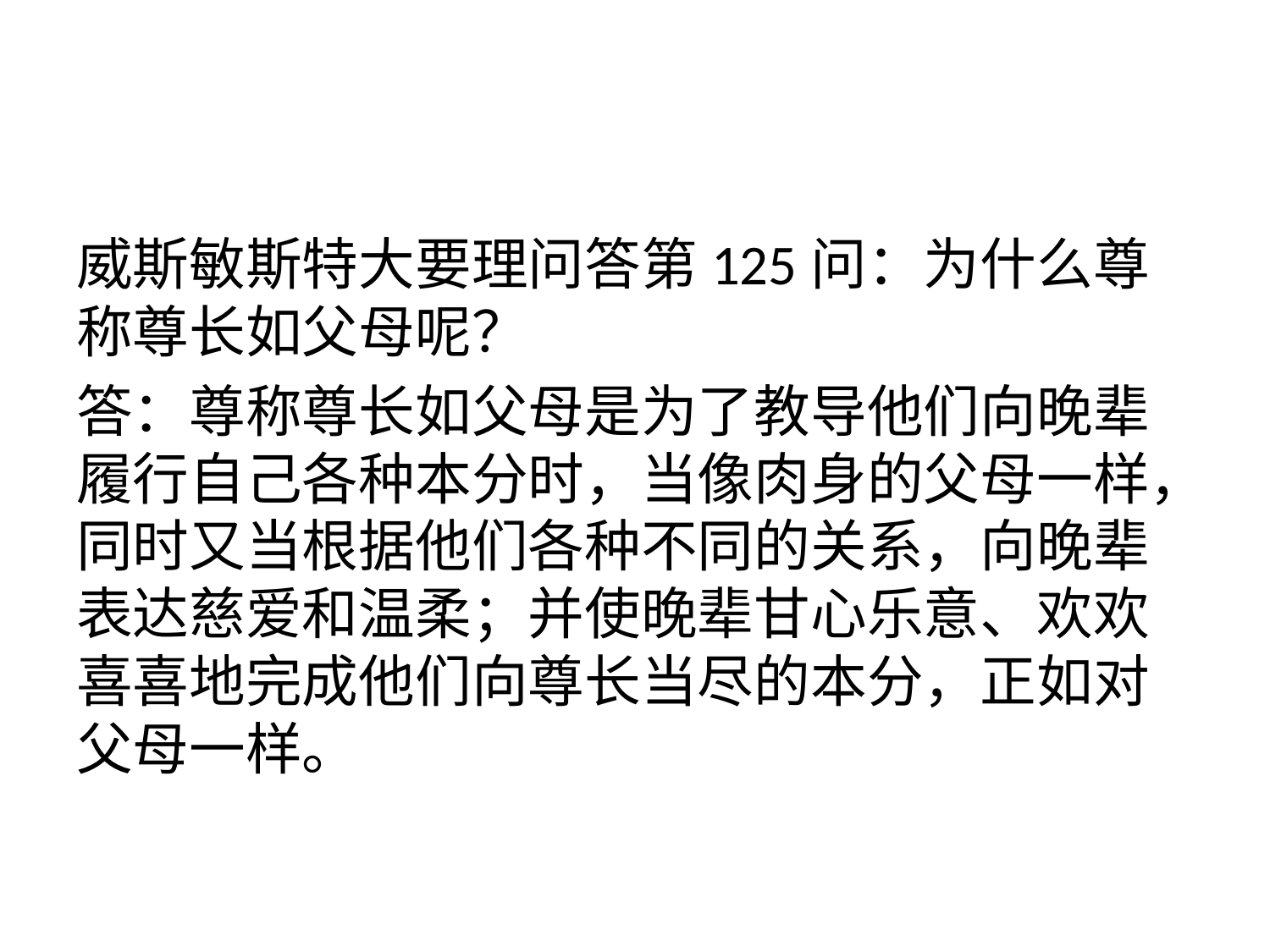

#
威斯敏斯特大要理问答第125问：为什么尊称尊长如父母呢？
答：尊称尊长如父母是为了教导他们向晚辈履行自己各种本分时，当像肉身的父母一样，同时又当根据他们各种不同的关系，向晚辈表达慈爱和温柔；并使晚辈甘心乐意、欢欢喜喜地完成他们向尊长当尽的本分，正如对父母一样。